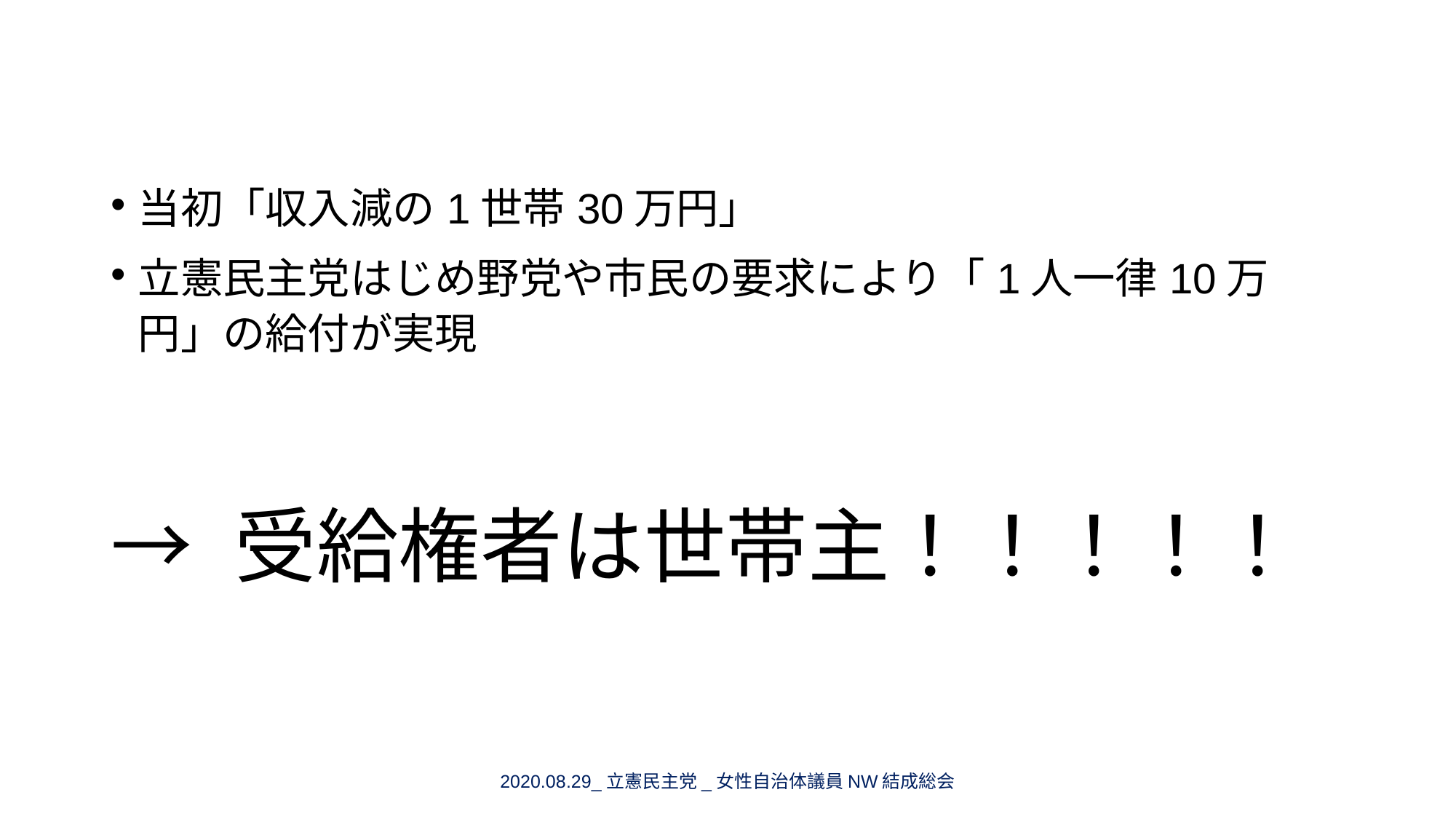

当初「収入減の1世帯30万円」
立憲民主党はじめ野党や市民の要求により「1人一律10万円」の給付が実現

→ 受給権者は世帯主！！！！！

2020.08.29_立憲民主党_女性自治体議員NW結成総会